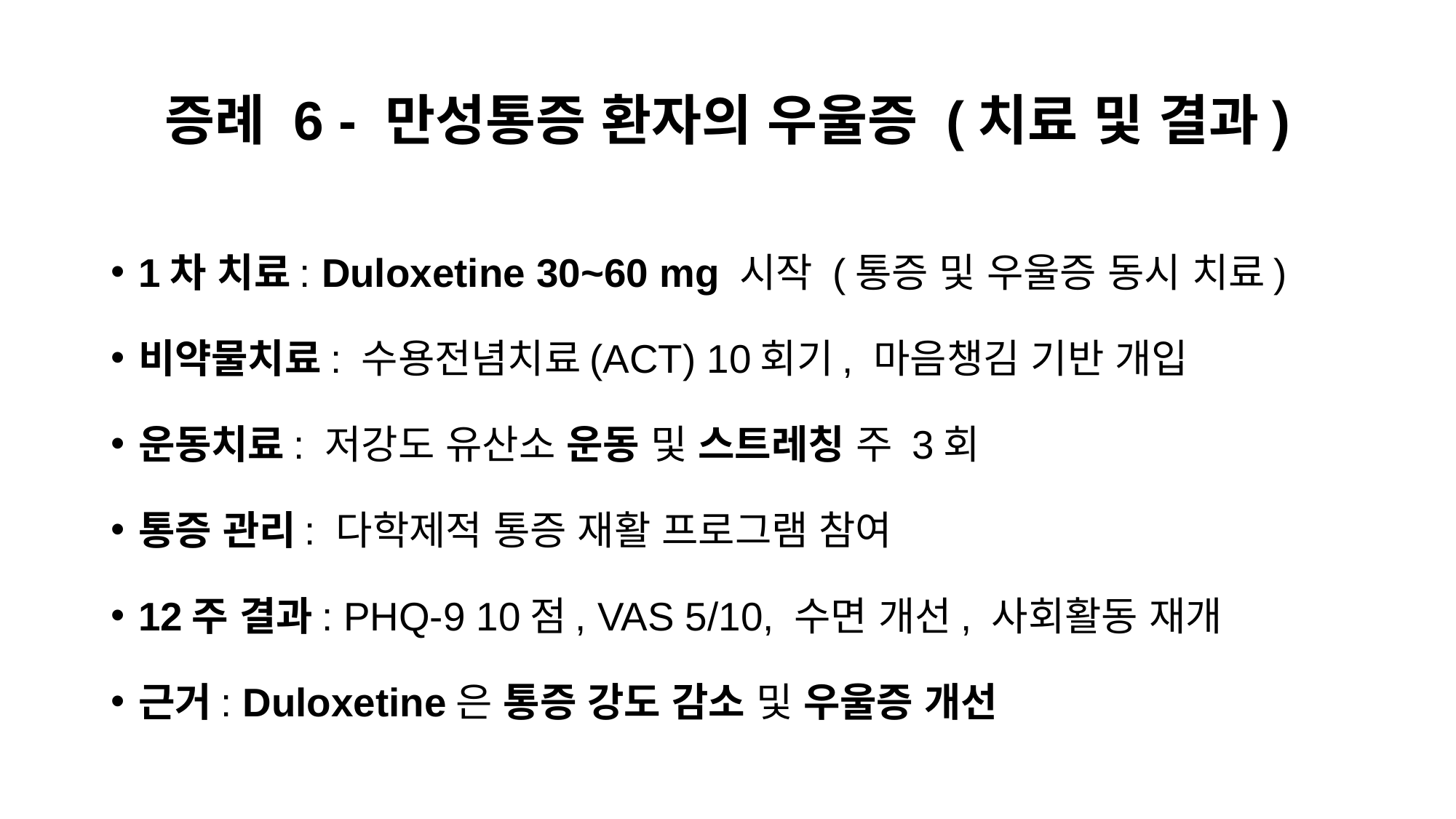

# 증례 6 - 만성통증 환자의 우울증 (치료 및 결과)
1차 치료: Duloxetine 30~60 mg 시작 (통증 및 우울증 동시 치료)
비약물치료: 수용전념치료(ACT) 10회기, 마음챙김 기반 개입
운동치료: 저강도 유산소 운동 및 스트레칭 주 3회
통증 관리: 다학제적 통증 재활 프로그램 참여
12주 결과: PHQ-9 10점, VAS 5/10, 수면 개선, 사회활동 재개
근거: Duloxetine은 통증 강도 감소 및 우울증 개선